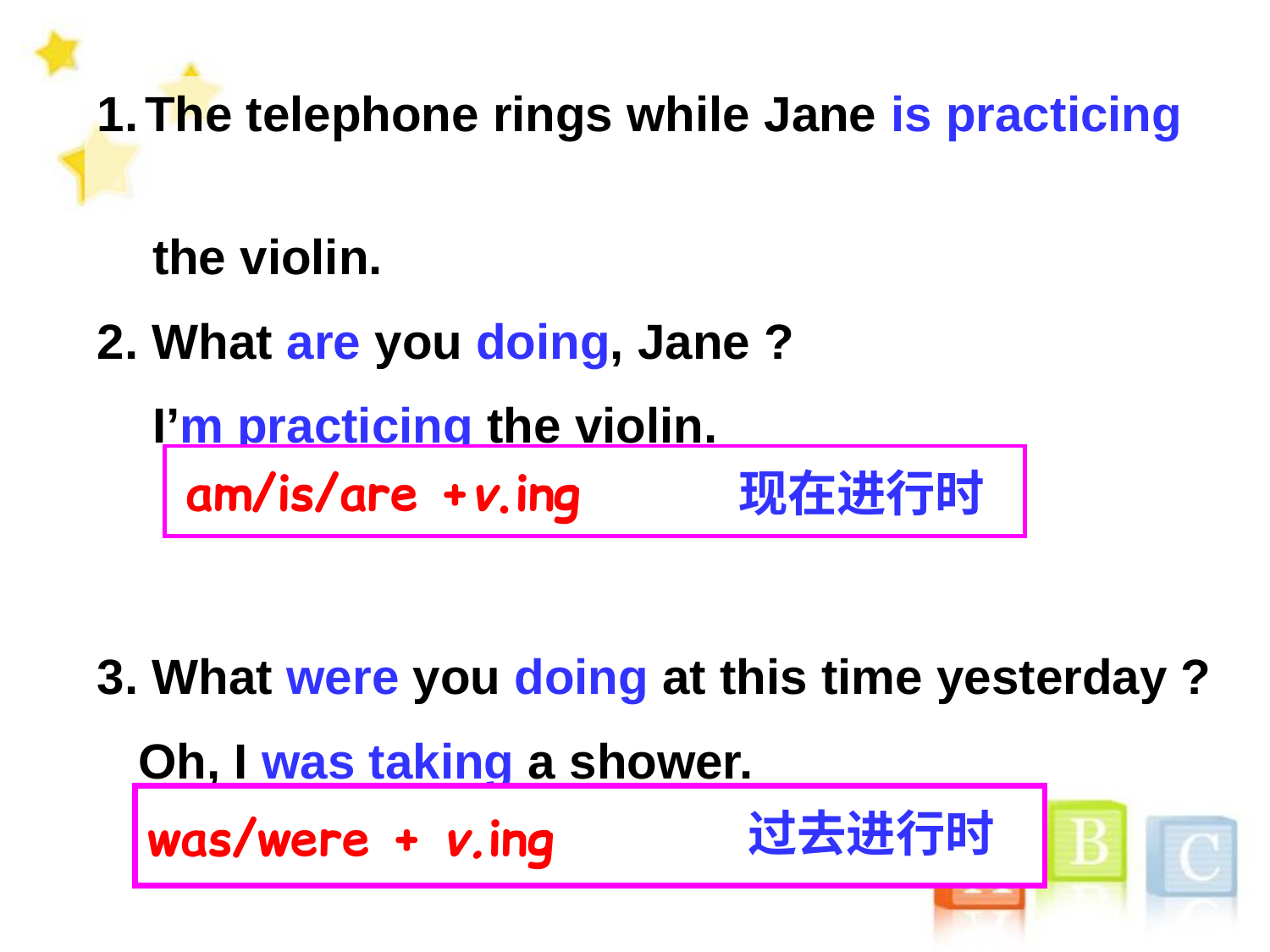

The telephone rings while Jane is practicing
    the violin.
2. What are you doing, Jane ?
    I’m practicing the violin.

3. What were you doing at this time yesterday ?
   Oh, I was taking a shower.
 am/is/are +v.ing
现在进行时
was/were + v.ing
过去进行时